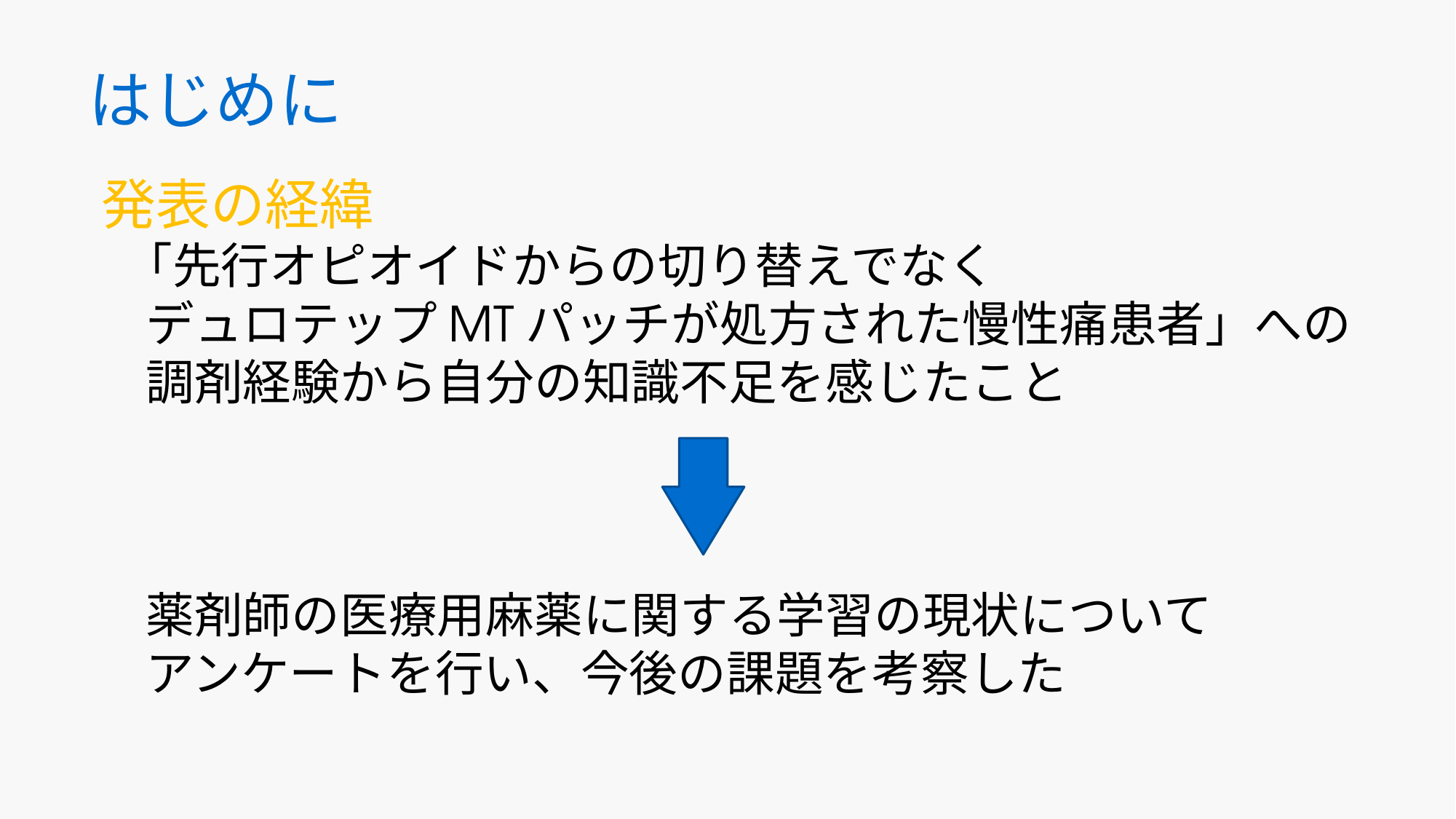

# はじめに
発表の経緯
 「先行オピオイドからの切り替えでなく
   デュロテップMTパッチが処方された慢性痛患者」への
   調剤経験から自分の知識不足を感じたこと

   薬剤師の医療用麻薬に関する学習の現状について
   アンケートを行い、今後の課題を考察した